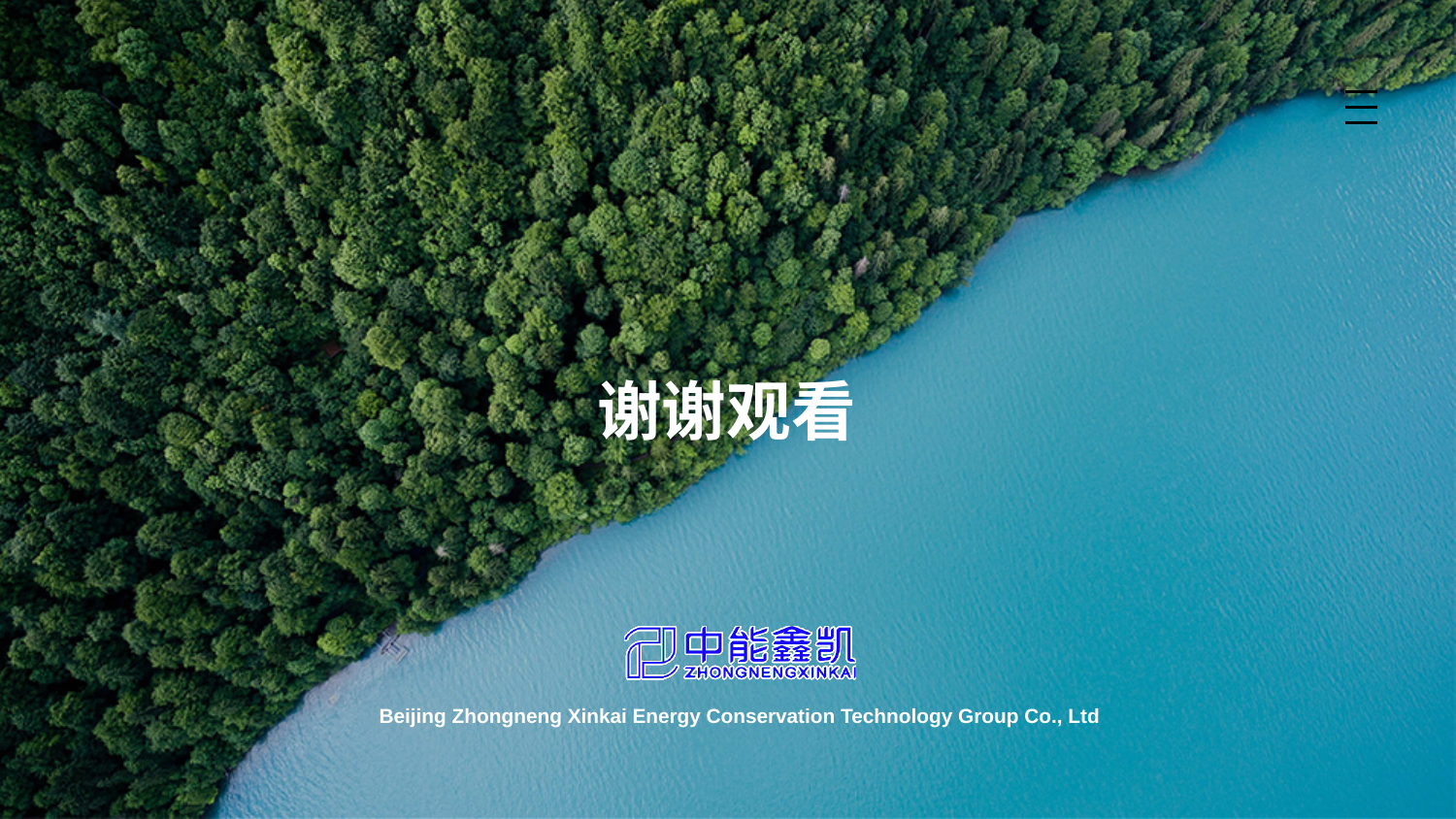

谢谢观看
Beijing Zhongneng Xinkai Energy Conservation Technology Group Co., Ltd